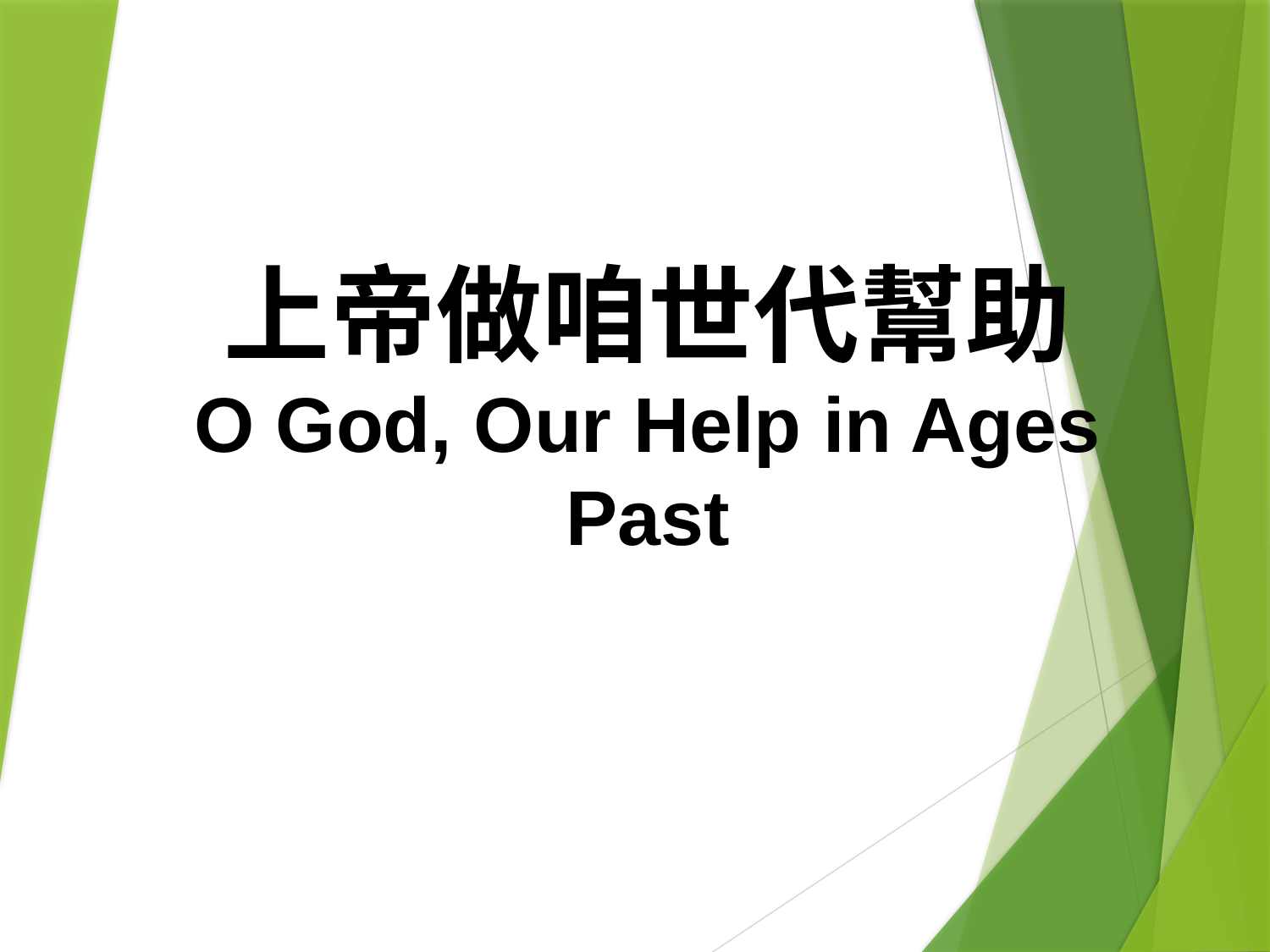

# 上帝做咱世代幫助 O God, Our Help in Ages Past